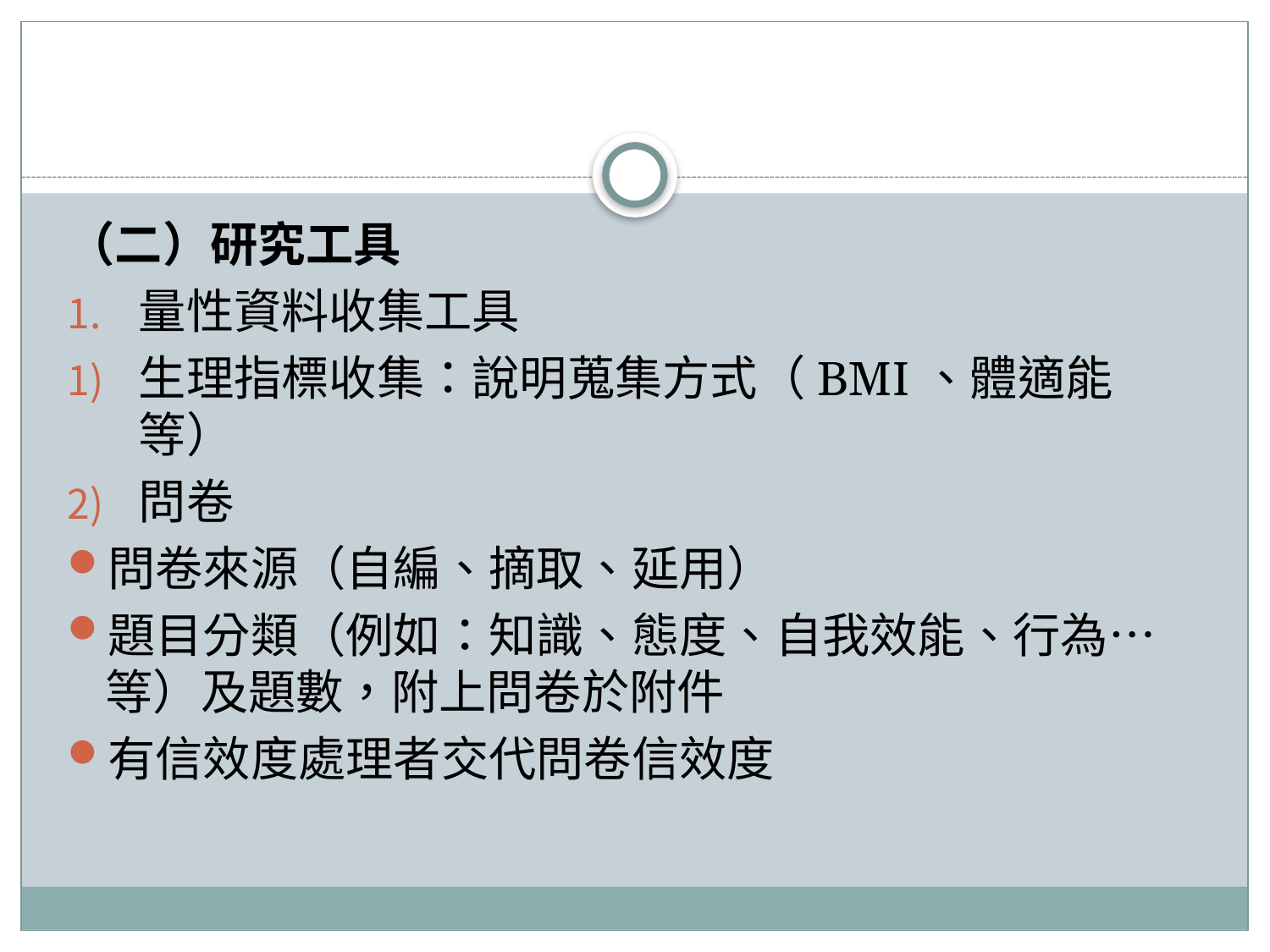

#
（二）研究工具
量性資料收集工具
生理指標收集：說明蒐集方式（BMI、體適能等）
問卷
問卷來源（自編、摘取、延用）
題目分類（例如：知識、態度、自我效能、行為…等）及題數，附上問卷於附件
有信效度處理者交代問卷信效度